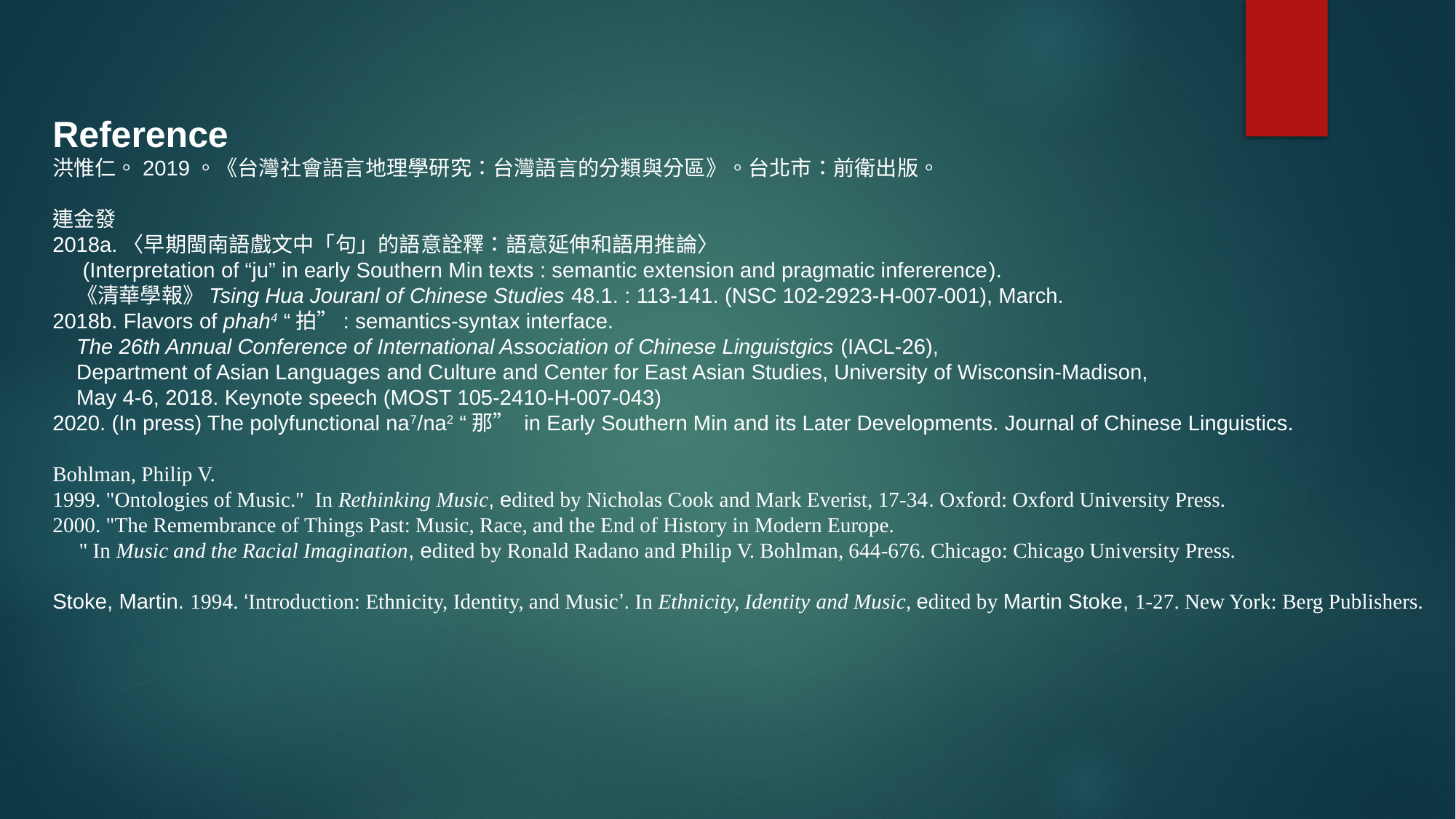

#
Reference
洪惟仁。2019。《台灣社會語言地理學研究：台灣語言的分類與分區》。台北市：前衛出版。

連金發
2018a.〈早期閩南語戲文中「句」的語意詮釋：語意延伸和語用推論〉
     (Interpretation of “ju” in early Southern Min texts : semantic extension and pragmatic infererence).
    《清華學報》Tsing Hua Jouranl of Chinese Studies 48.1. : 113-141. (NSC 102-2923-H-007-001), March.
2018b. Flavors of phah4 “拍”: semantics-syntax interface.
    The 26th Annual Conference of International Association of Chinese Linguistgics (IACL-26),
    Department of Asian Languages and Culture and Center for East Asian Studies, University of Wisconsin-Madison,
    May 4-6, 2018. Keynote speech (MOST 105-2410-H-007-043)
2020. (In press) The polyfunctional na7/na2 “那” in Early Southern Min and its Later Developments. Journal of Chinese Linguistics.

Bohlman, Philip V.
1999. "Ontologies of Music."  In Rethinking Music, edited by Nicholas Cook and Mark Everist, 17-34. Oxford: Oxford University Press.
2000. "The Remembrance of Things Past: Music, Race, and the End of History in Modern Europe.
     " In Music and the Racial Imagination, edited by Ronald Radano and Philip V. Bohlman, 644-676. Chicago: Chicago University Press.

Stoke, Martin. 1994. ‘Introduction: Ethnicity, Identity, and Music’. In Ethnicity, Identity and Music, edited by Martin Stoke, 1-27. New York: Berg Publishers.